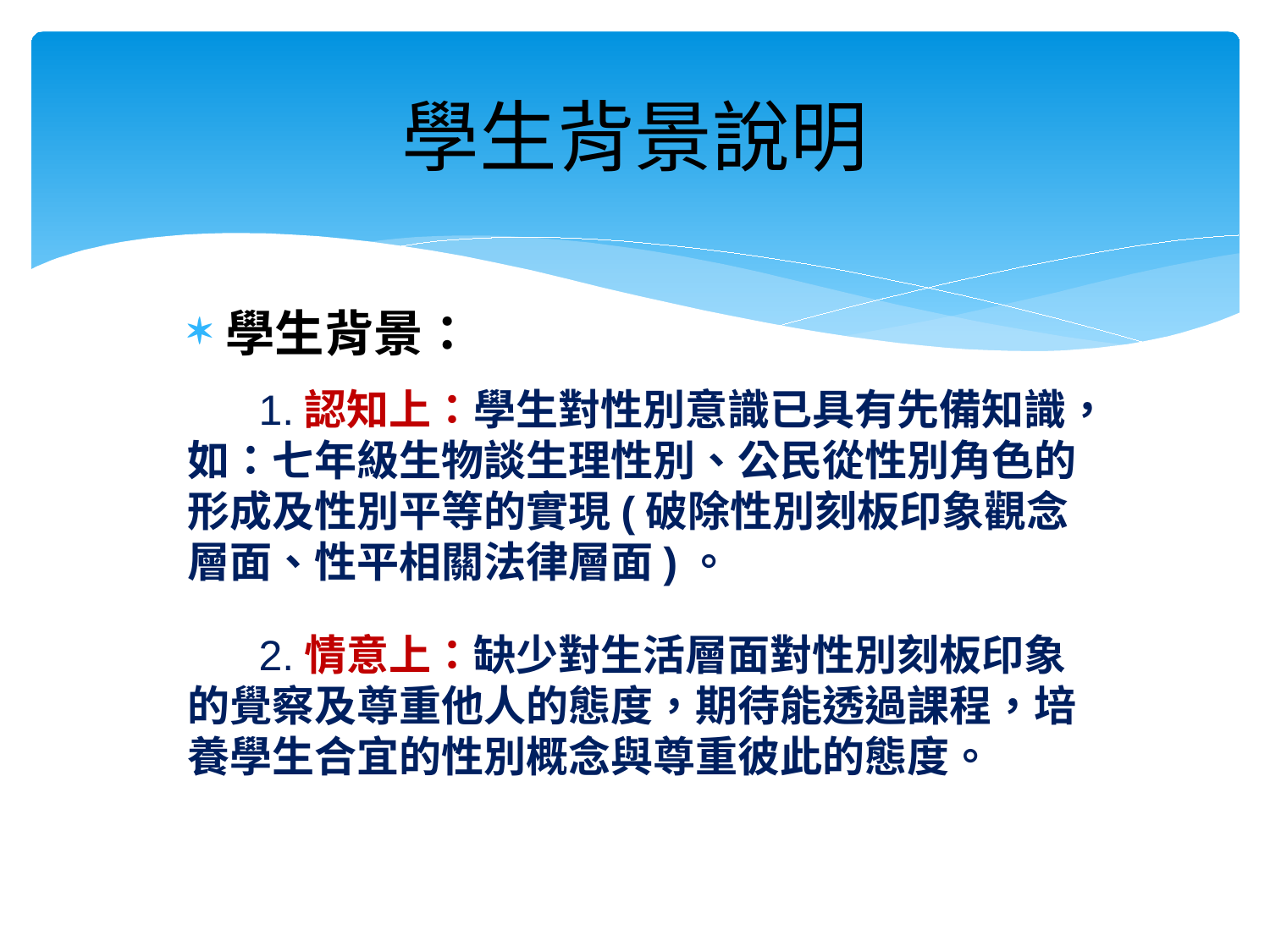

# 學生背景說明
學生背景：
      1.認知上：學生對性別意識已具有先備知識，如：七年級生物談生理性別、公民從性別角色的形成及性別平等的實現(破除性別刻板印象觀念層面、性平相關法律層面)。
      2.情意上：缺少對生活層面對性別刻板印象的覺察及尊重他人的態度，期待能透過課程，培養學生合宜的性別概念與尊重彼此的態度。